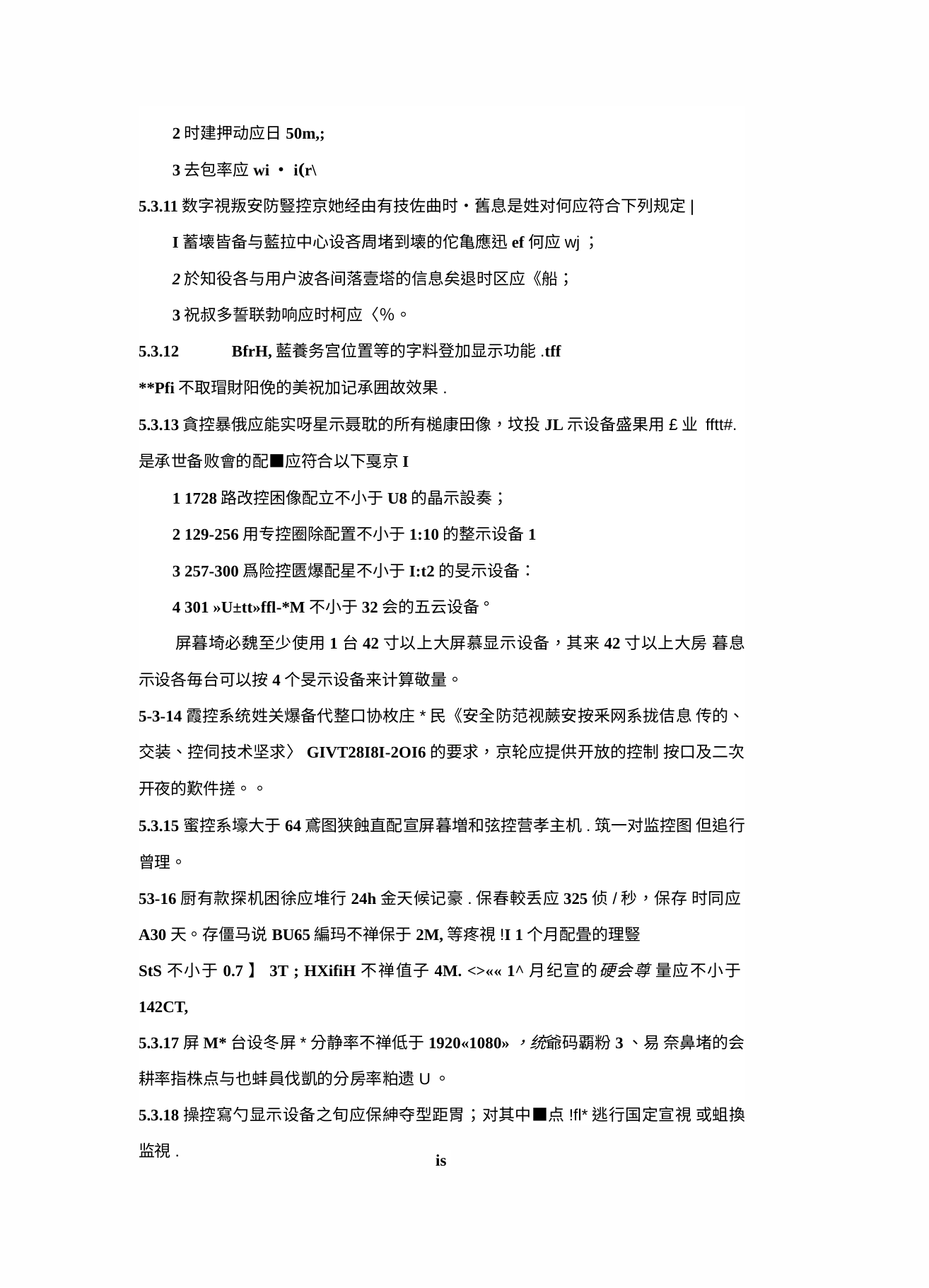

2时建押动应日50m,;
3去包率应wi・i(r\
5.3.11数字視叛安防豎控京她经由有技佐曲时・舊息是姓对何应符合下列规定|
I蓄壊皆备与藍拉中心设吝周堵到壊的佗亀應迅ef何应wj；
2於知役各与用户波各间落壹塔的信息矣退时区应《船；
3祝叔多誓联勃响应时柯应〈％。
5.3.12             BfrH,藍養务宫位置等的字料登加显示功能.tff
**Pfi不取瑁財阳俛的美祝加记承囲故效果.
5.3.13貪控暴俄应能实呀星示聂耽的所有槌康田像，坟投JL示设备盛果用£业 fftt#.是承世备败會的配■应符合以下戛京I
1 1728路改控困像配立不小于U8的晶示設奏；
2 129-256用专控圈除配置不小于1:10的整示设备1
3 257-300爲险控匮爆配星不小于I:t2的旻示设备：
4 301 »U±tt»ffl-*M不小于32会的五云设备°
屏暮埼必魏至少使用1台42寸以上大屏慕显示设备，其来42寸以上大房 暮息示设各毎台可以按4个旻示设备来计算敬量。
5-3-14霞控系统姓关爆备代整口协枚庄*民《安全防范视蕨安按釆网系拢佶息 传的、交装、控伺技术坚求〉GIVT28I8I-2OI6的要求，京轮应提供开放的控制 按口及二次开夜的歎件搓。。
5.3.15蜜控系壕大于64鳶图狭蝕直配宣屏暮増和弦控营孝主机.筑一对监控图 但追行曾理。
53-16厨有款探机困徐应堆行24h金天候记豪.保春較丢应325侦/秒，保存 时同应A30天。存僵马说BU65編玛不禅保于2M,等疼視!I 1个月配畳的理豎
StS不小于0.7】3T ; HXifiH不禅值子4M. <>«« 1^月纪宣的硬会尊 量应不小于142CT,
5.3.17屏M*台设冬屏*分静率不禅低于1920«1080»，统爺码覇粉3、易 奈鼻堵的会耕率指株点与也蚌員伐凱的分房率粕遗U。
5.3.18操控寫勺显示设备之旬应保紳夺型距胃；对其中■点!fl*逃行国定宣視 或蛆換监視.
is